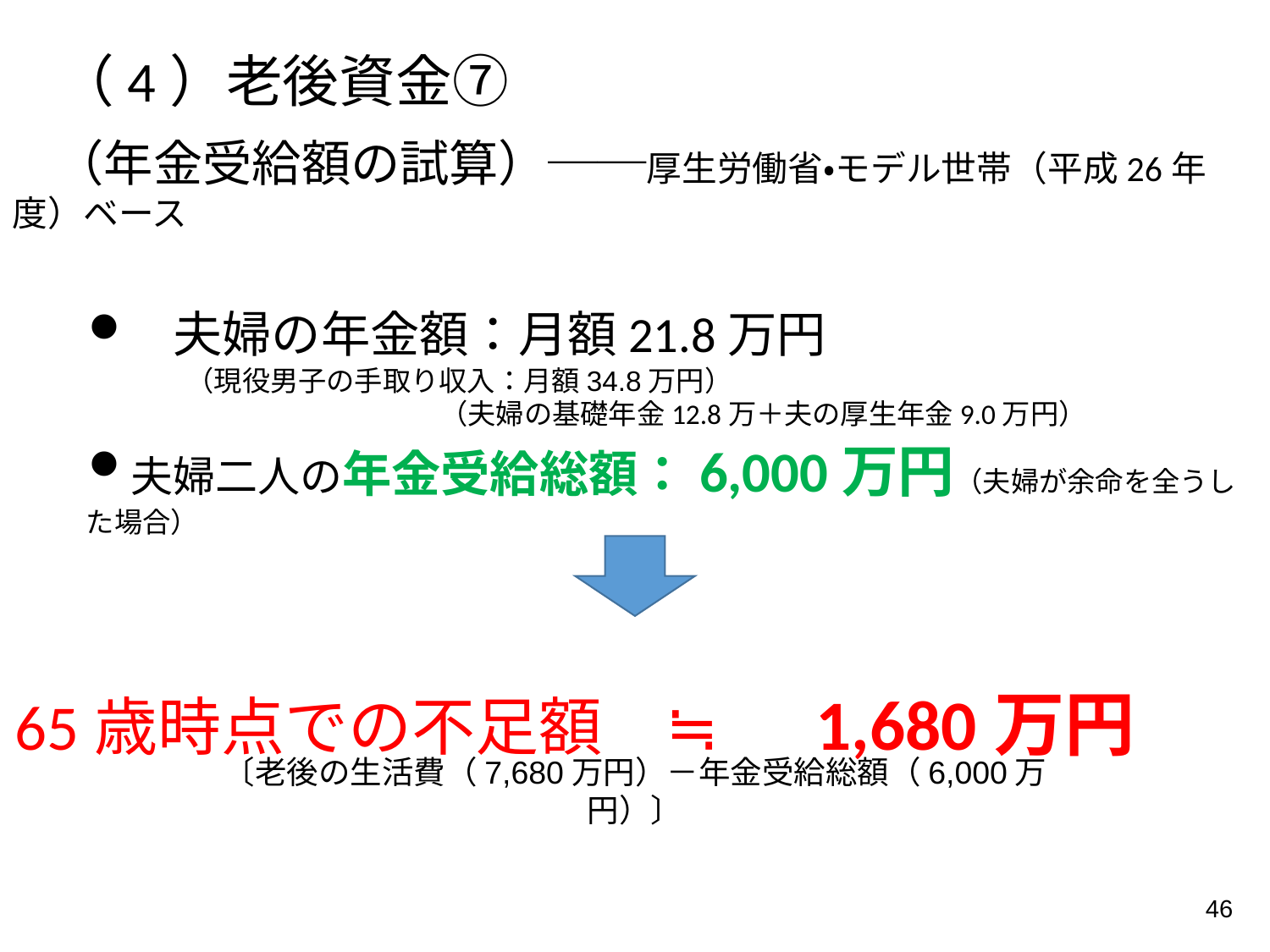

（4）老後資金⑦
　（年金受給額の試算）──厚生労働省・モデル世帯（平成26年度）ベース

　夫婦の年金額：月額21.8万円
（現役男子の手取り収入：月額34.8万円）
　　　　　　（夫婦の基礎年金12.8万＋夫の厚生年金9.0万円）

夫婦二人の年金受給総額：6,000万円（夫婦が余命を全うした場合）

65歳時点での不足額　≒　1,680万円

〔老後の生活費（7,680万円）－年金受給総額（6,000万円）〕
46